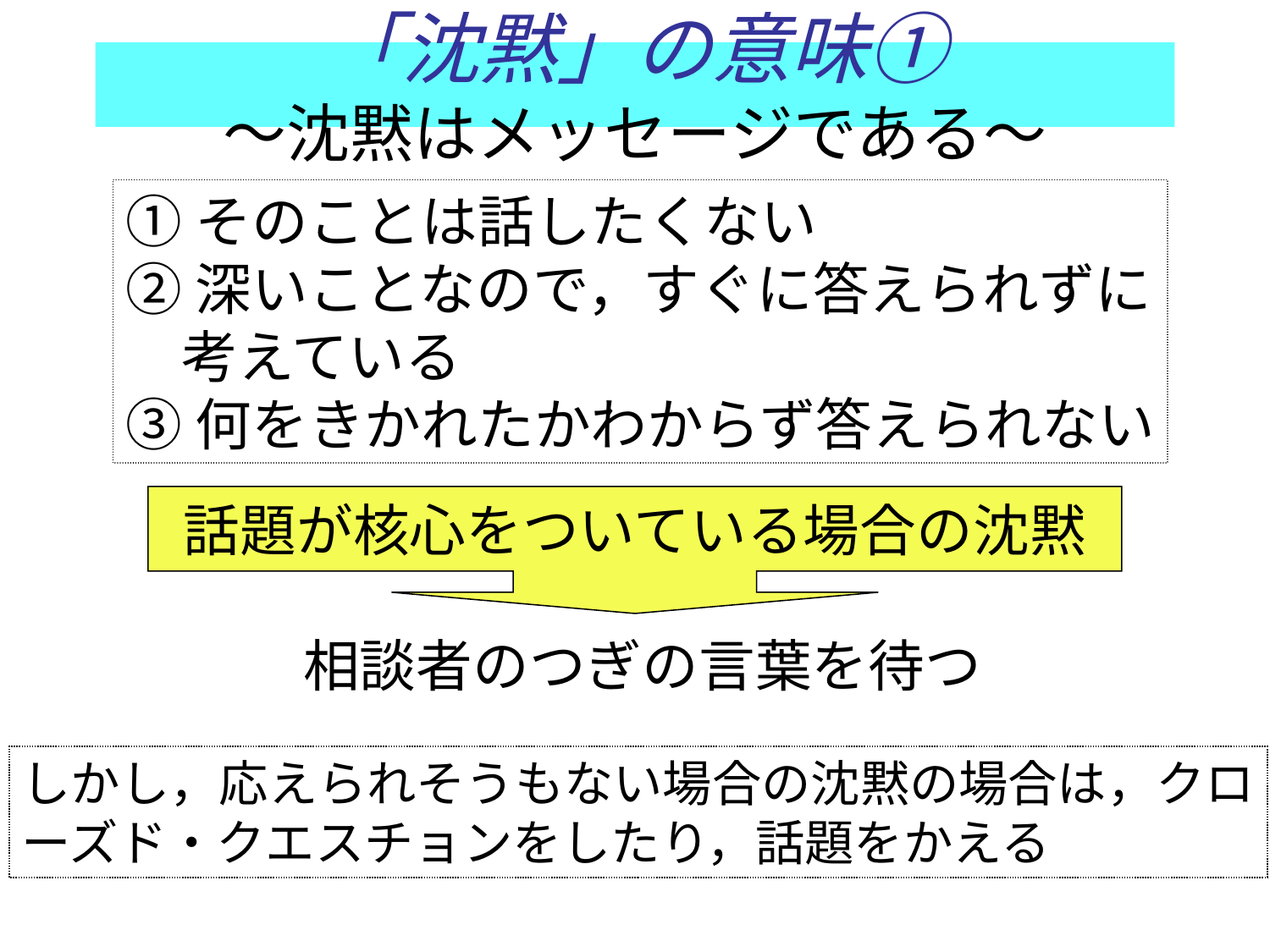

# 「沈黙」の意味① ～沈黙はメッセージである～
①そのことは話したくない
②深いことなので，すぐに答えられずに
　考えている
③何をきかれたかわからず答えられない
話題が核心をついている場合の沈黙
相談者のつぎの言葉を待つ
しかし，応えられそうもない場合の沈黙の場合は，クロ
ーズド・クエスチョンをしたり，話題をかえる